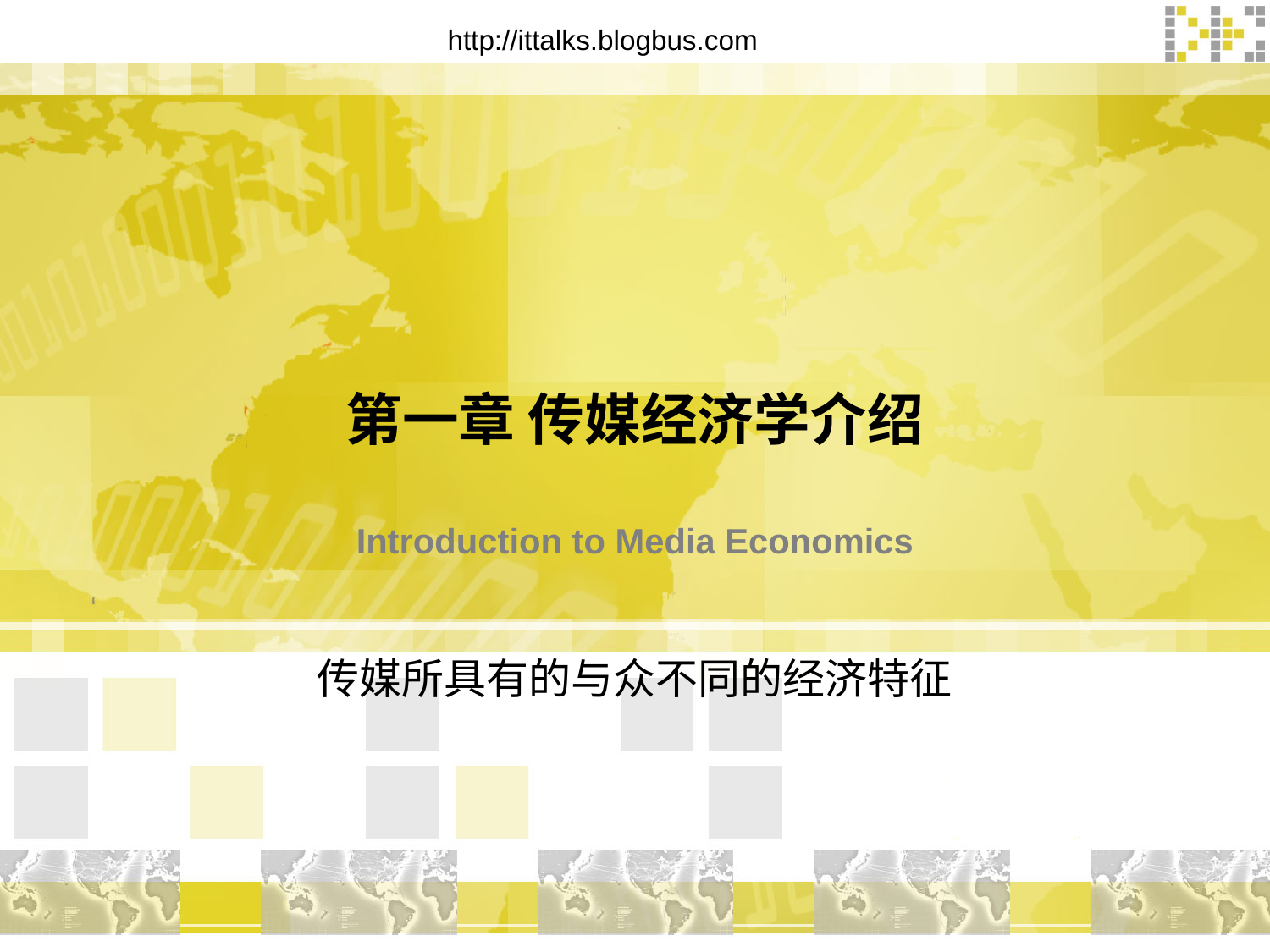

# 第一章 传媒经济学介绍
Introduction to Media Economics
传媒所具有的与众不同的经济特征